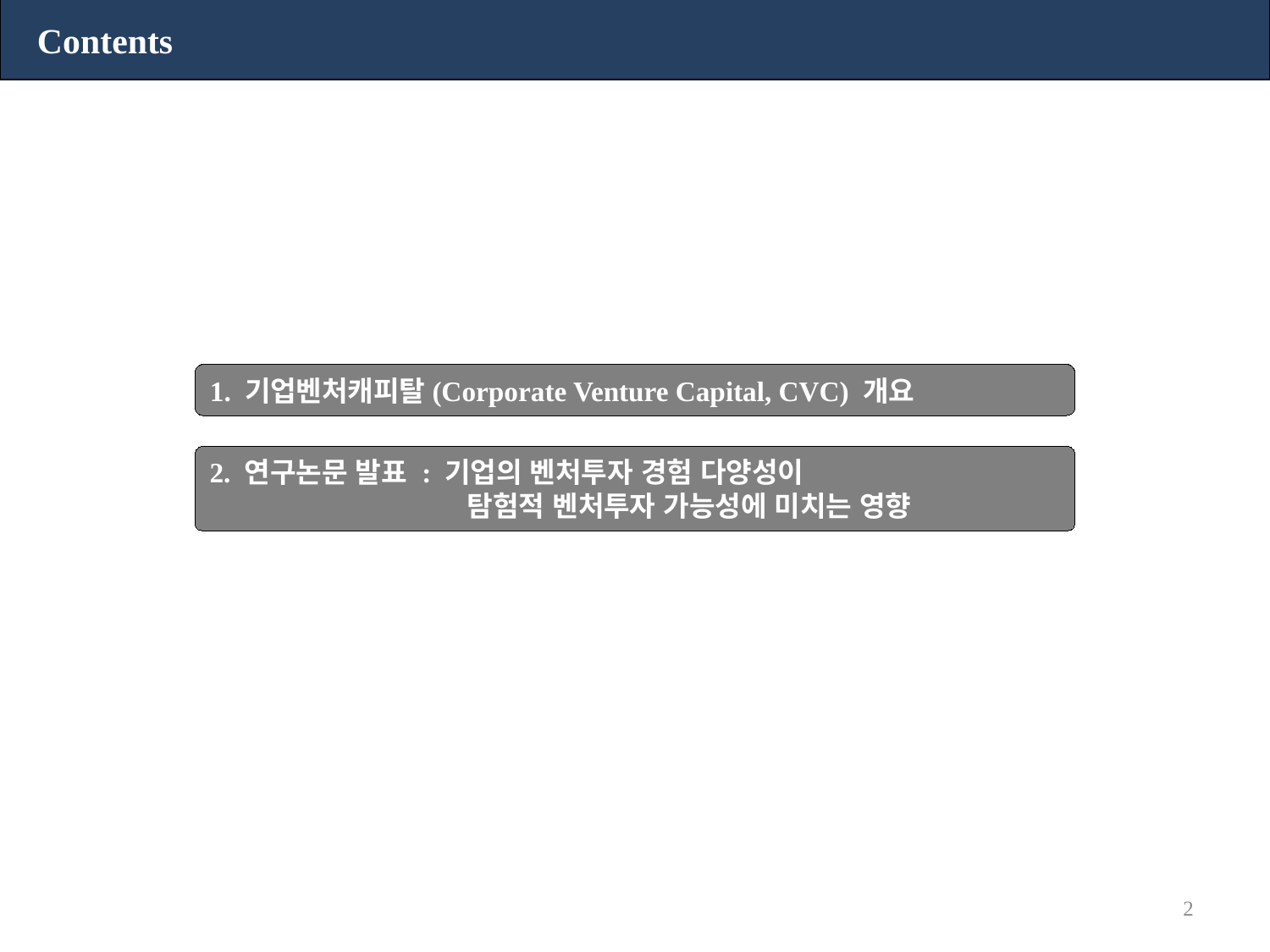

Contents
1. 기업벤처캐피탈(Corporate Venture Capital, CVC) 개요
2. 연구논문 발표 : 기업의 벤처투자 경험 다양성이
                                 탐험적 벤처투자 가능성에 미치는 영향
2